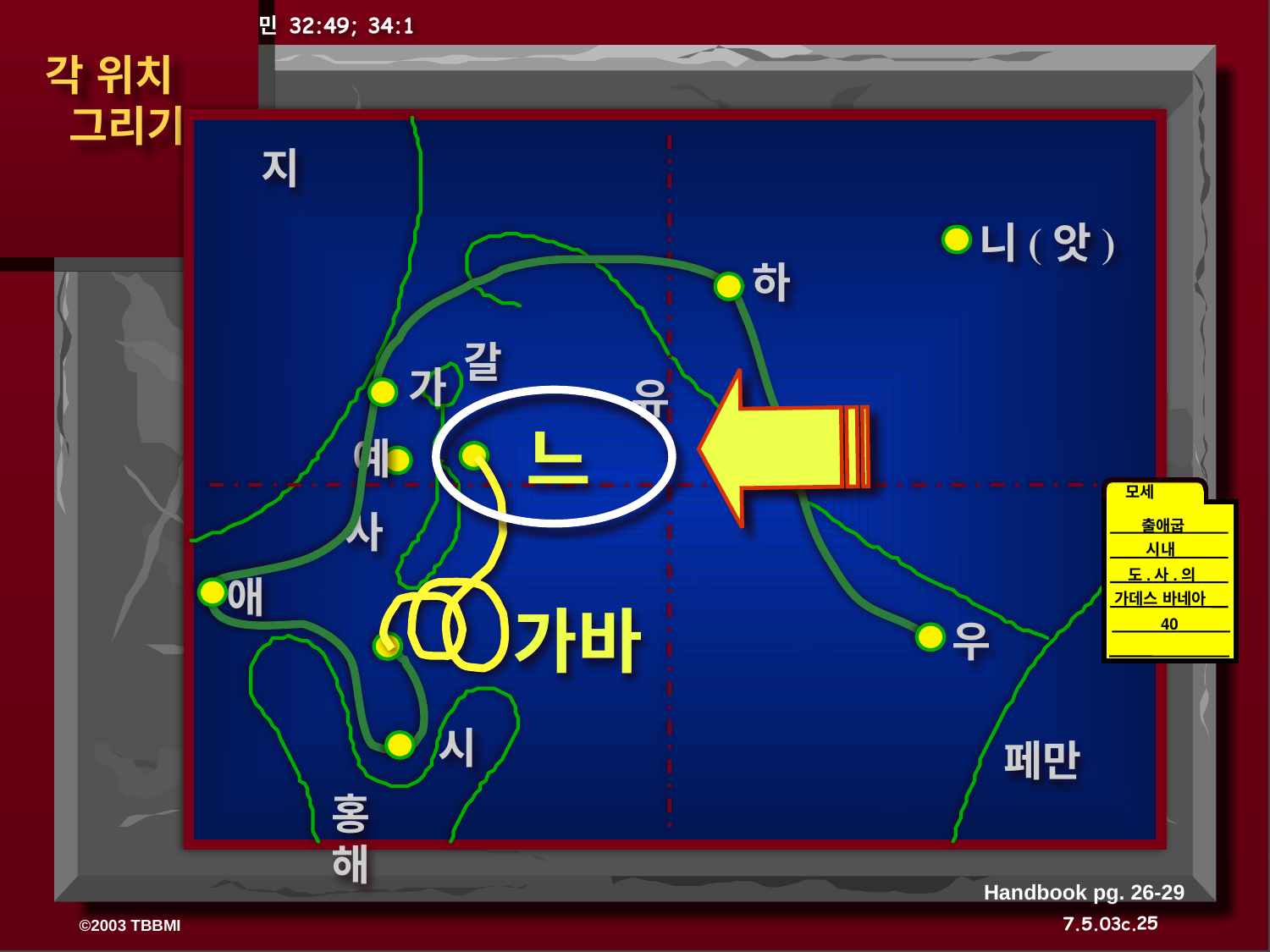

민 32:49; 34:1

 각 위치
   그리기

지

니(앗)

하

갈
가

유

B

느

예

사

애

가바

우

시

홍해

모세

출애굽

시내

도.사.의

가데스 바네아
40

40

페만
Handbook pg. 26-29

25